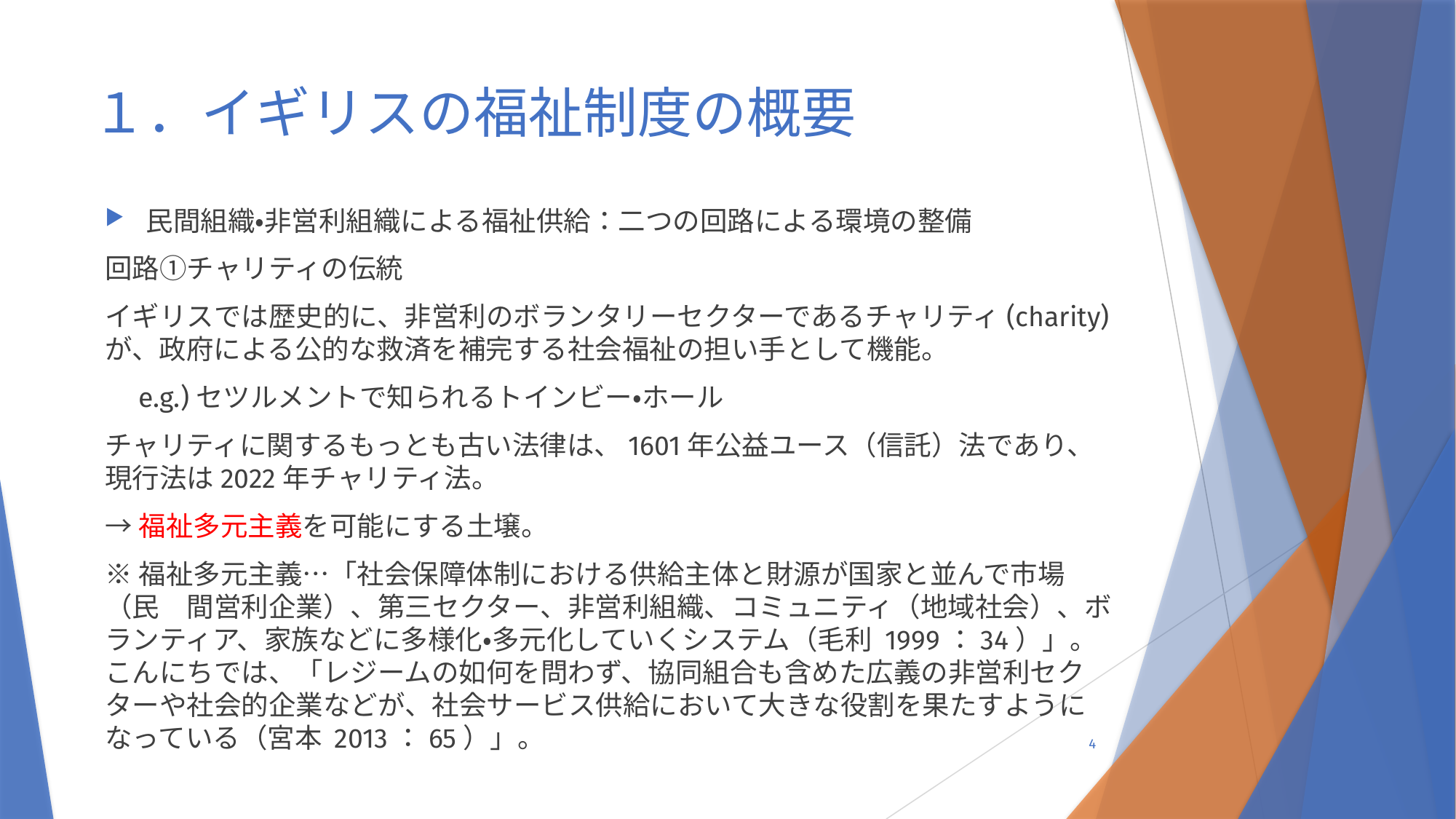

# １．イギリスの福祉制度の概要
民間組織・非営利組織による福祉供給：二つの回路による環境の整備
回路①チャリティの伝統
イギリスでは歴史的に、非営利のボランタリーセクターであるチャリティ(charity)が、政府による公的な救済を補完する社会福祉の担い手として機能。
　e.g.)セツルメントで知られるトインビー・ホール
チャリティに関するもっとも古い法律は、1601年公益ユース（信託）法であり、現行法は2022年チャリティ法。
→福祉多元主義を可能にする土壌。
※福祉多元主義…「社会保障体制における供給主体と財源が国家と並んで市場（民　間営利企業）、第三セクター、非営利組織、コミュニティ（地域社会）、ボランティア、家族などに多様化・多元化していくシステム（毛利 1999：34）」。こんにちでは、「レジームの如何を問わず、協同組合も含めた広義の非営利セクターや社会的企業などが、社会サービス供給において大きな役割を果たすようになっている（宮本 2013：65）」。

4